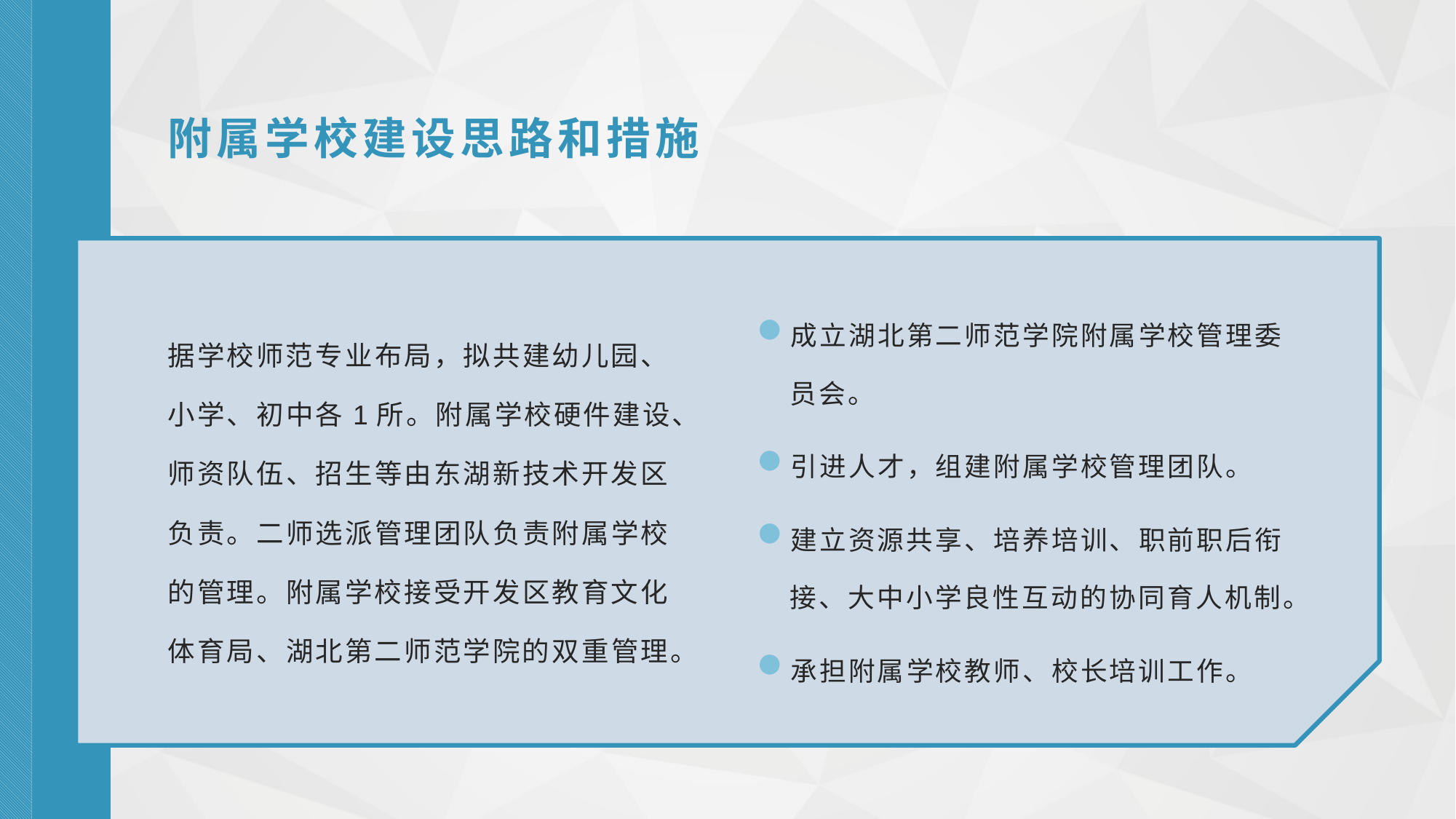

附属学校建设思路和措施
据学校师范专业布局，拟共建幼儿园、小学、初中各1所。附属学校硬件建设、师资队伍、招生等由东湖新技术开发区负责。二师选派管理团队负责附属学校的管理。附属学校接受开发区教育文化体育局、湖北第二师范学院的双重管理。
成立湖北第二师范学院附属学校管理委员会。
引进人才，组建附属学校管理团队。
建立资源共享、培养培训、职前职后衔接、大中小学良性互动的协同育人机制。
承担附属学校教师、校长培训工作。